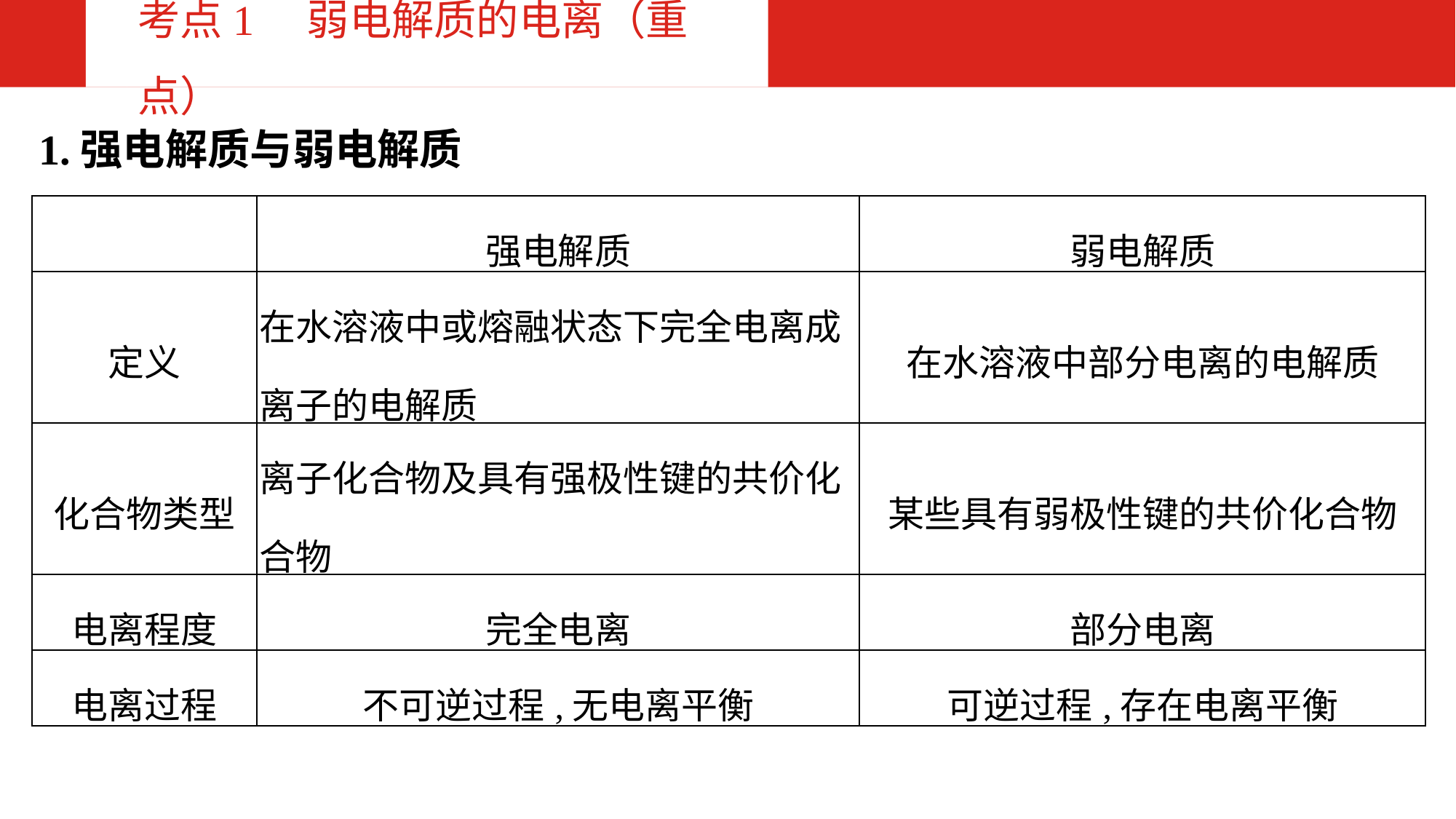

考点1　弱电解质的电离（重点）

1.强电解质与弱电解质
|  | 强电解质 | 弱电解质 |
| --- | --- | --- |
| 定义 | 在水溶液中或熔融状态下完全电离成离子的电解质 | 在水溶液中部分电离的电解质 |
| 化合物类型 | 离子化合物及具有强极性键的共价化合物 | 某些具有弱极性键的共价化合物 |
| 电离程度 | 完全电离 | 部分电离 |
| 电离过程 | 不可逆过程,无电离平衡 | 可逆过程,存在电离平衡 |